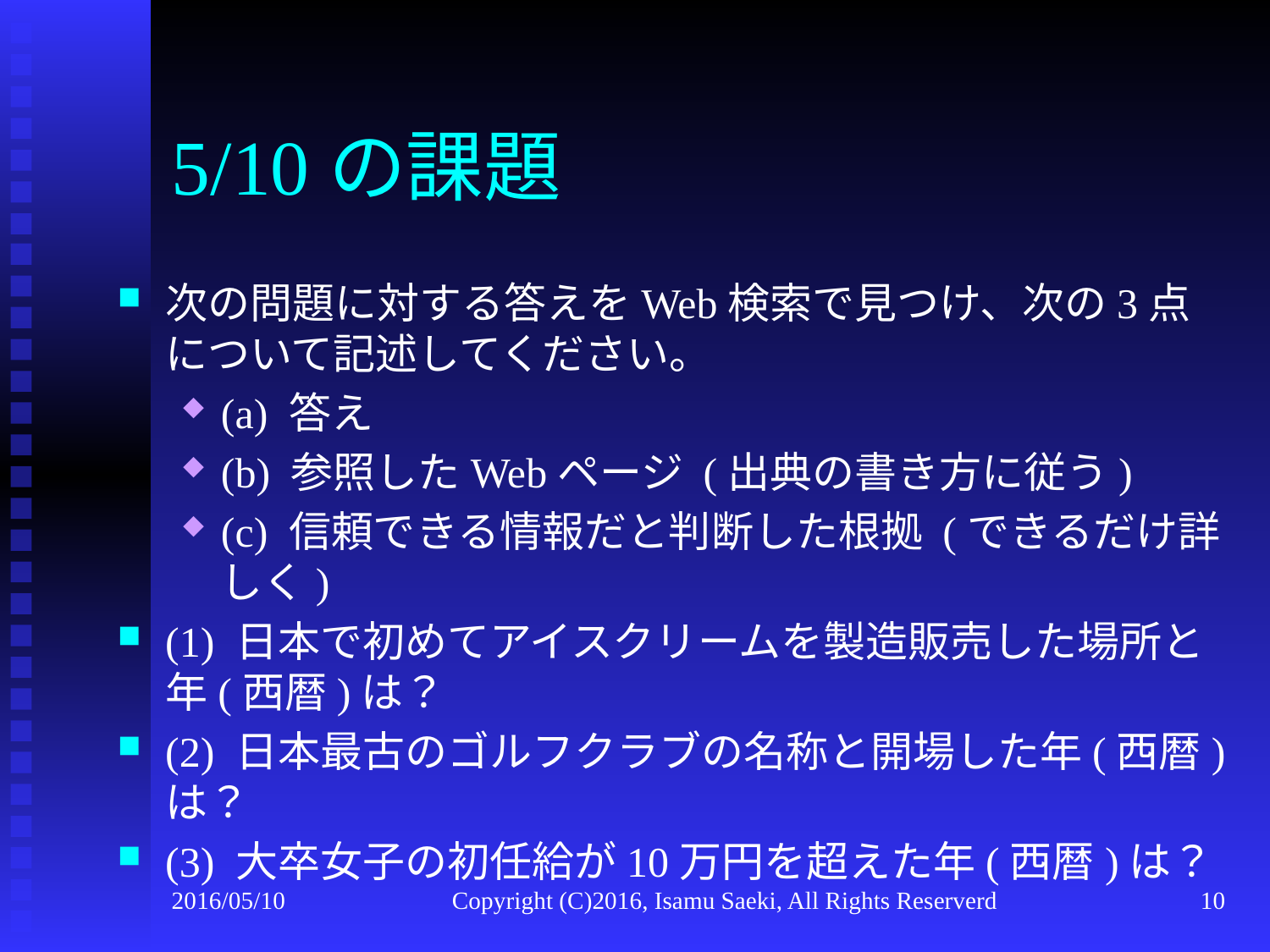

# 5/10の課題
次の問題に対する答えをWeb検索で見つけ、次の3点について記述してください。
(a) 答え
(b) 参照したWebページ (出典の書き方に従う)
(c) 信頼できる情報だと判断した根拠 (できるだけ詳しく)
(1) 日本で初めてアイスクリームを製造販売した場所と年(西暦)は？
(2) 日本最古のゴルフクラブの名称と開場した年(西暦)は？
(3) 大卒女子の初任給が10万円を超えた年(西暦)は？

2016/05/10
Copyright (C)2016, Isamu Saeki, All Rights Reserverd
10